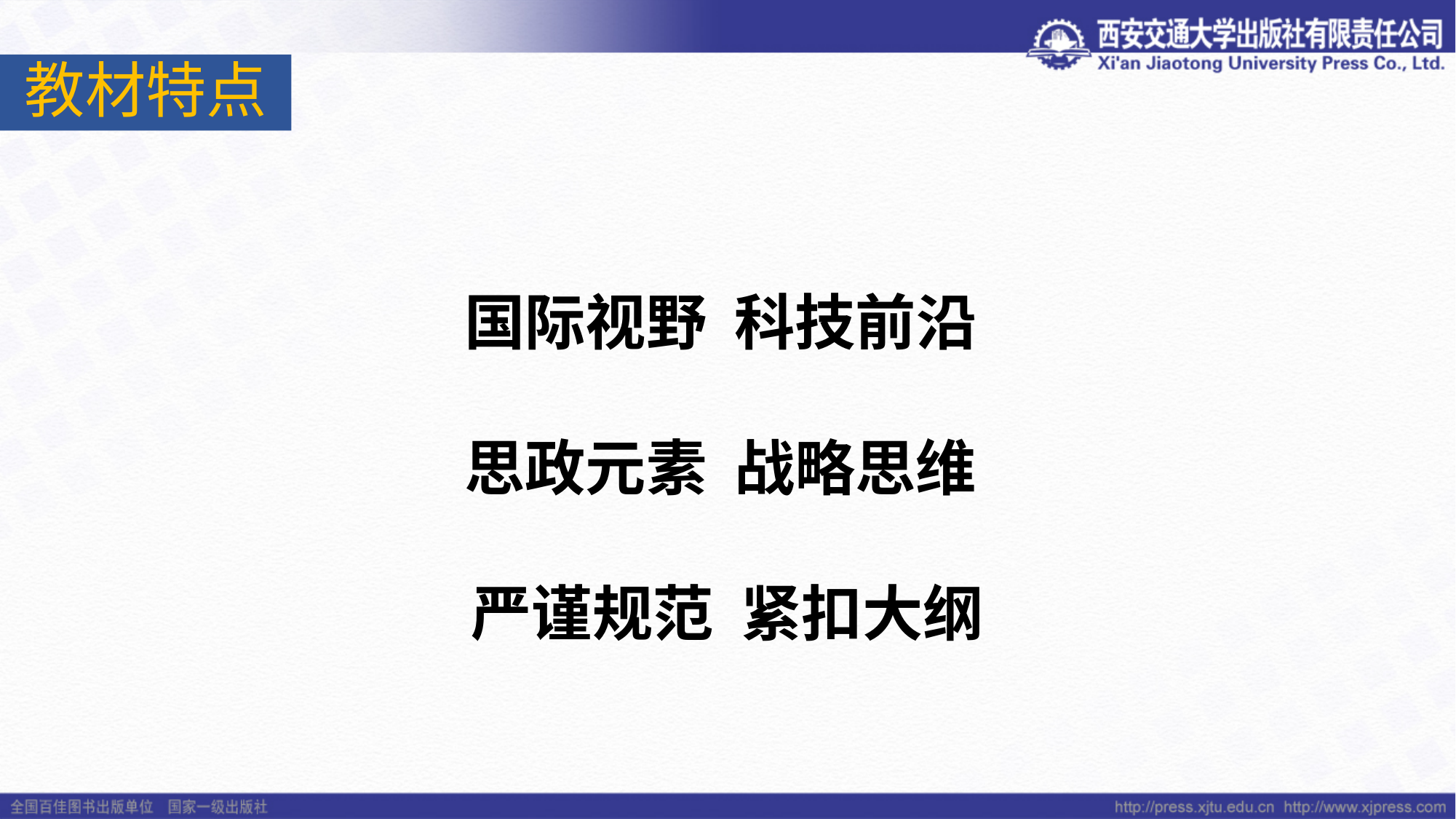

教材特点
国际视野  科技前沿
思政元素  战略思维
严谨规范  紧扣大纲